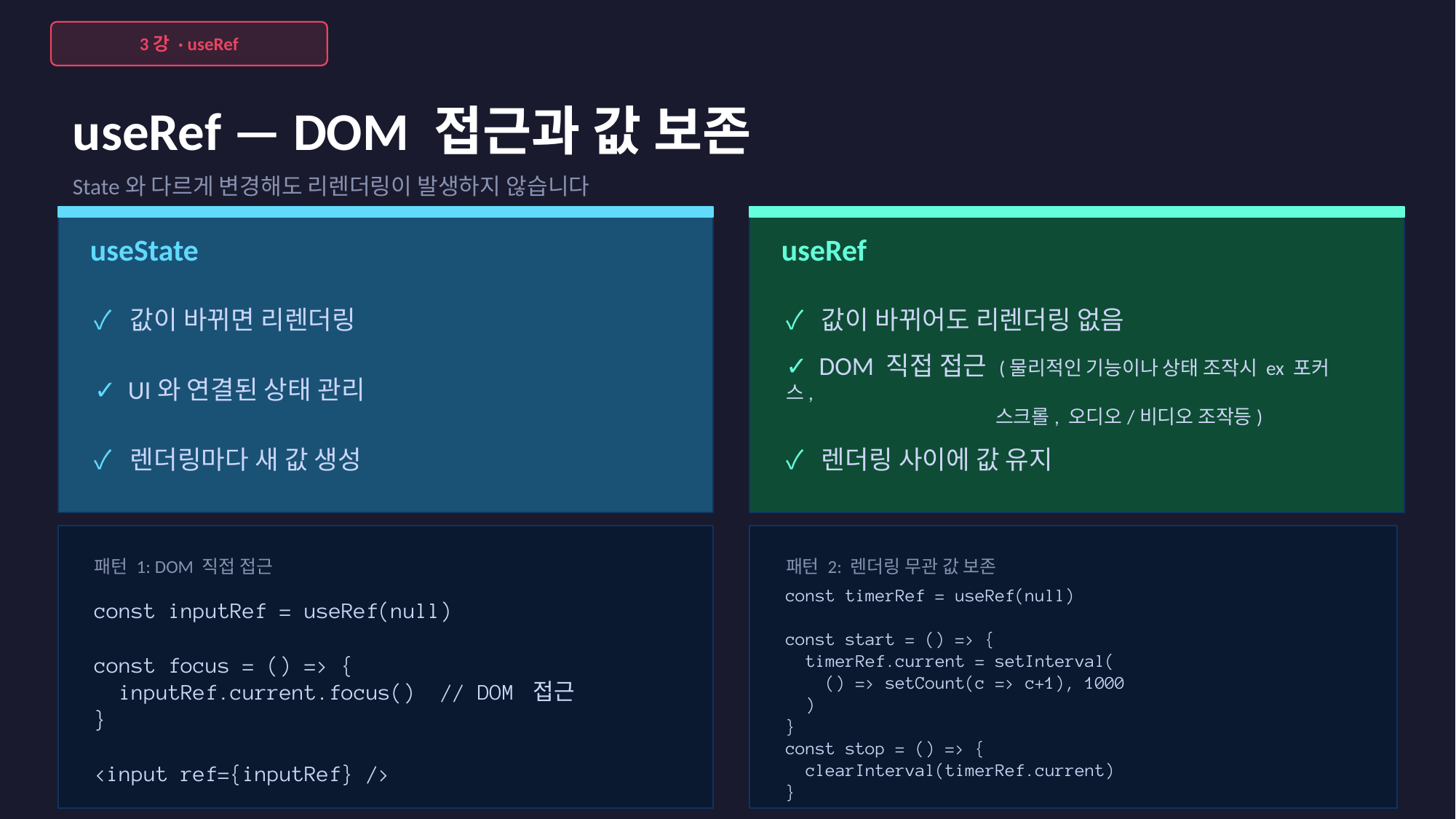

3강 · useRef
useRef — DOM 접근과 값 보존
State와 다르게 변경해도 리렌더링이 발생하지 않습니다

useState
useRef
✓  값이 바뀌면 리렌더링
✓  값이 바뀌어도 리렌더링 없음
✓  UI와 연결된 상태 관리
✓  DOM 직접 접근 (물리적인 기능이나 상태 조작시 ex 포커스,
                                               스크롤, 오디오/비디오 조작등)
✓  렌더링마다 새 값 생성
✓  렌더링 사이에 값 유지

패턴 1: DOM 직접 접근
패턴 2: 렌더링 무관 값 보존
const timerRef = useRef(null)

const start = () => {
  timerRef.current = setInterval(
    () => setCount(c => c+1), 1000
  )
}
const stop = () => {
  clearInterval(timerRef.current)
}
const inputRef = useRef(null)

const focus = () => {
  inputRef.current.focus()  // DOM 접근
}

<input ref={inputRef} />